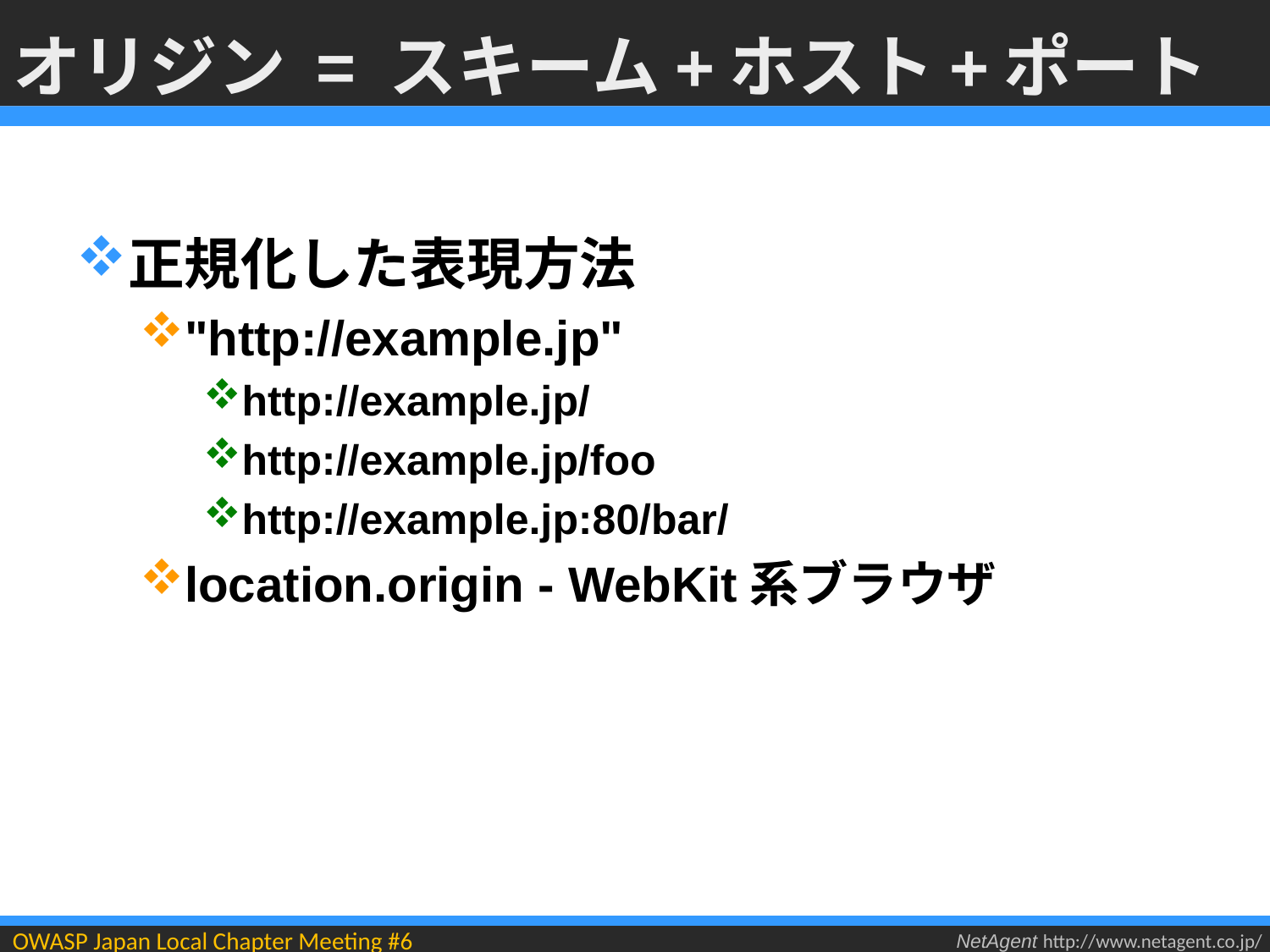

# オリジン = スキーム+ホスト+ポート
正規化した表現方法
"http://example.jp"
http://example.jp/
http://example.jp/foo
http://example.jp:80/bar/
location.origin - WebKit系ブラウザ